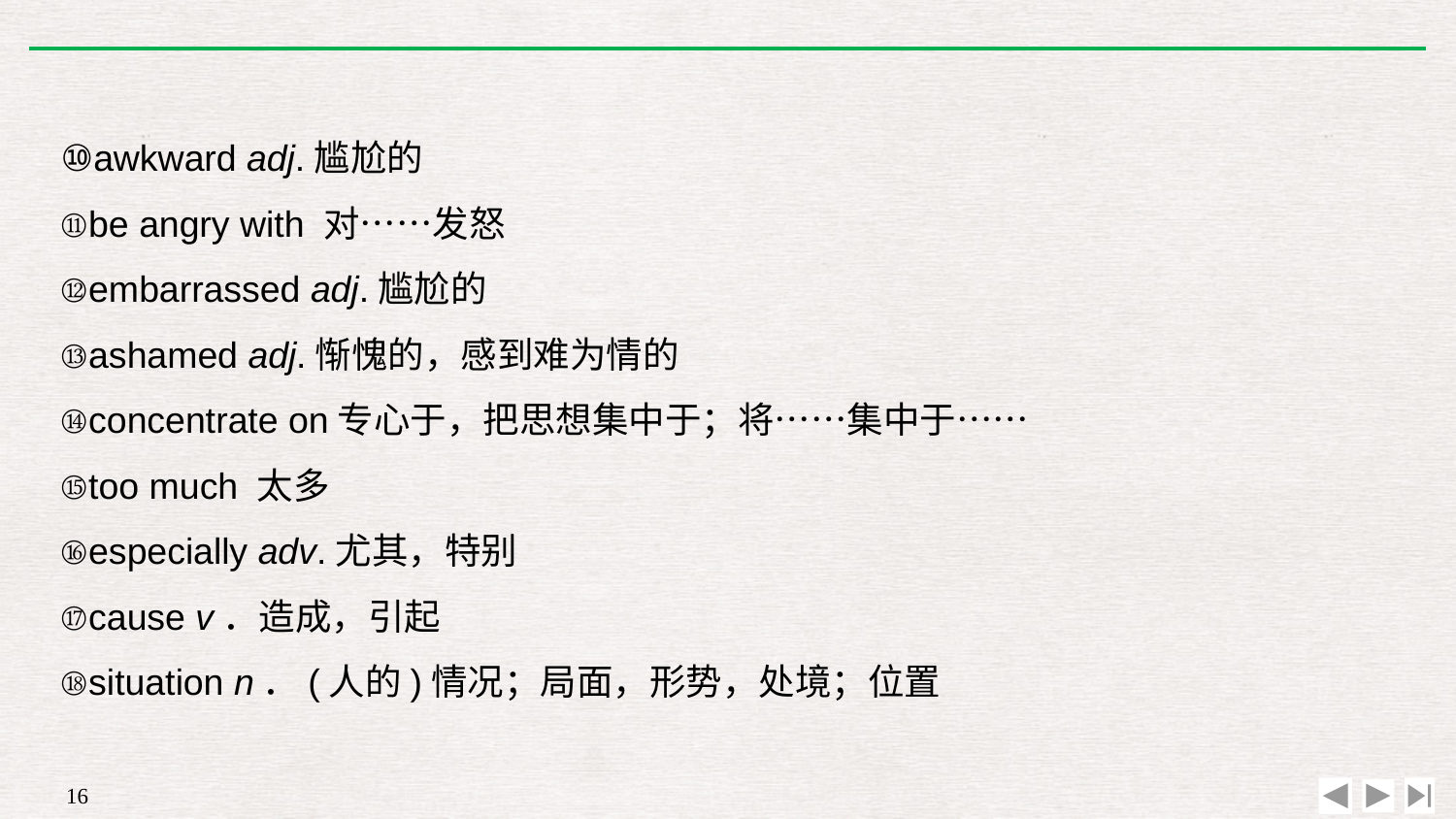

⑩awkward adj.尴尬的
⑪be angry with 对……发怒
⑫embarrassed adj.尴尬的
⑬ashamed adj.惭愧的，感到难为情的
⑭concentrate on专心于，把思想集中于；将……集中于……
⑮too much 太多
⑯especially adv.尤其，特别
⑰cause v．造成，引起
⑱situation n．(人的)情况；局面，形势，处境；位置